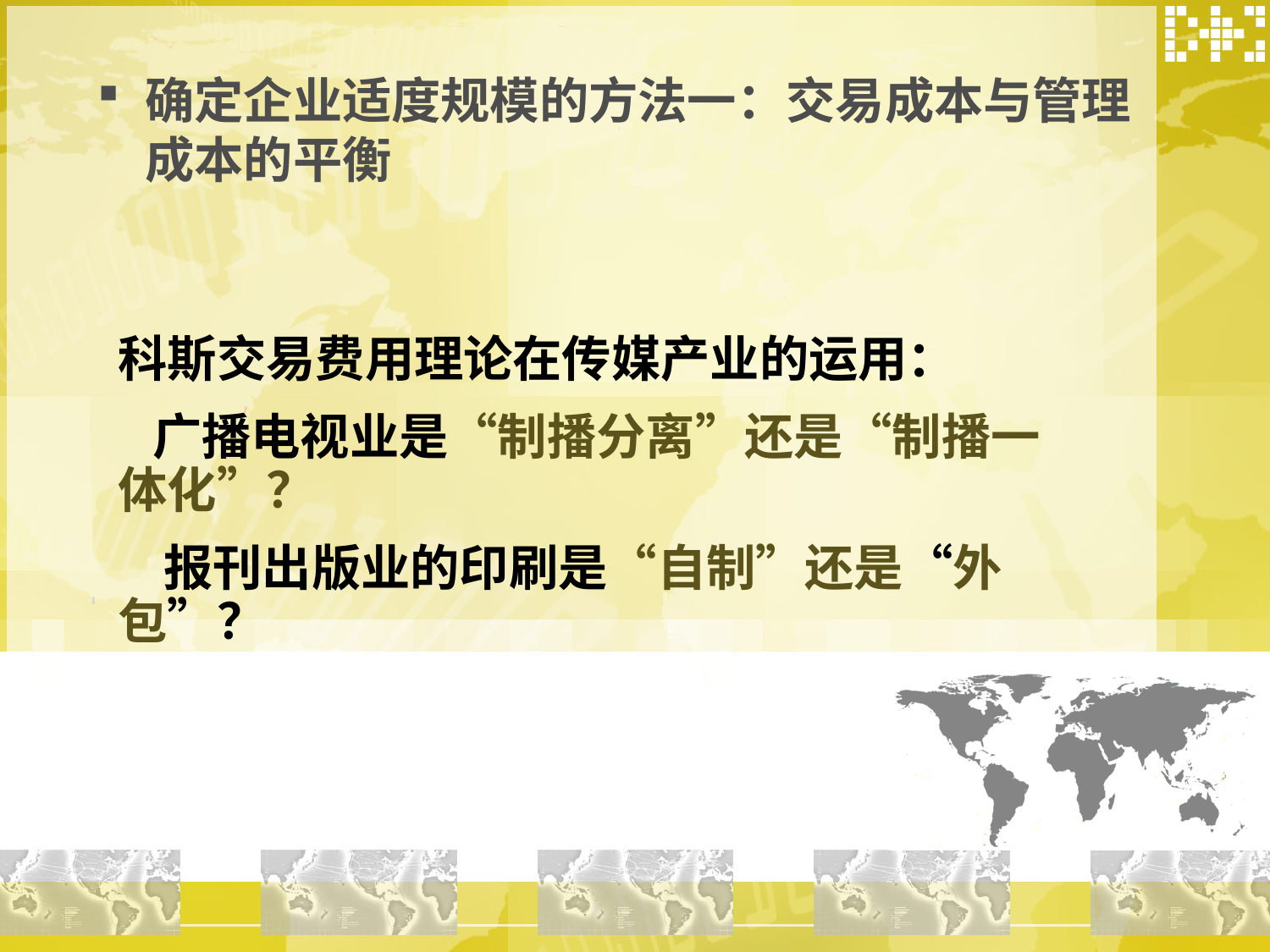

确定企业适度规模的方法一：交易成本与管理成本的平衡
科斯交易费用理论在传媒产业的运用：
  广播电视业是“制播分离”还是“制播一体化”？
   报刊出版业的印刷是“自制”还是“外包”？
77